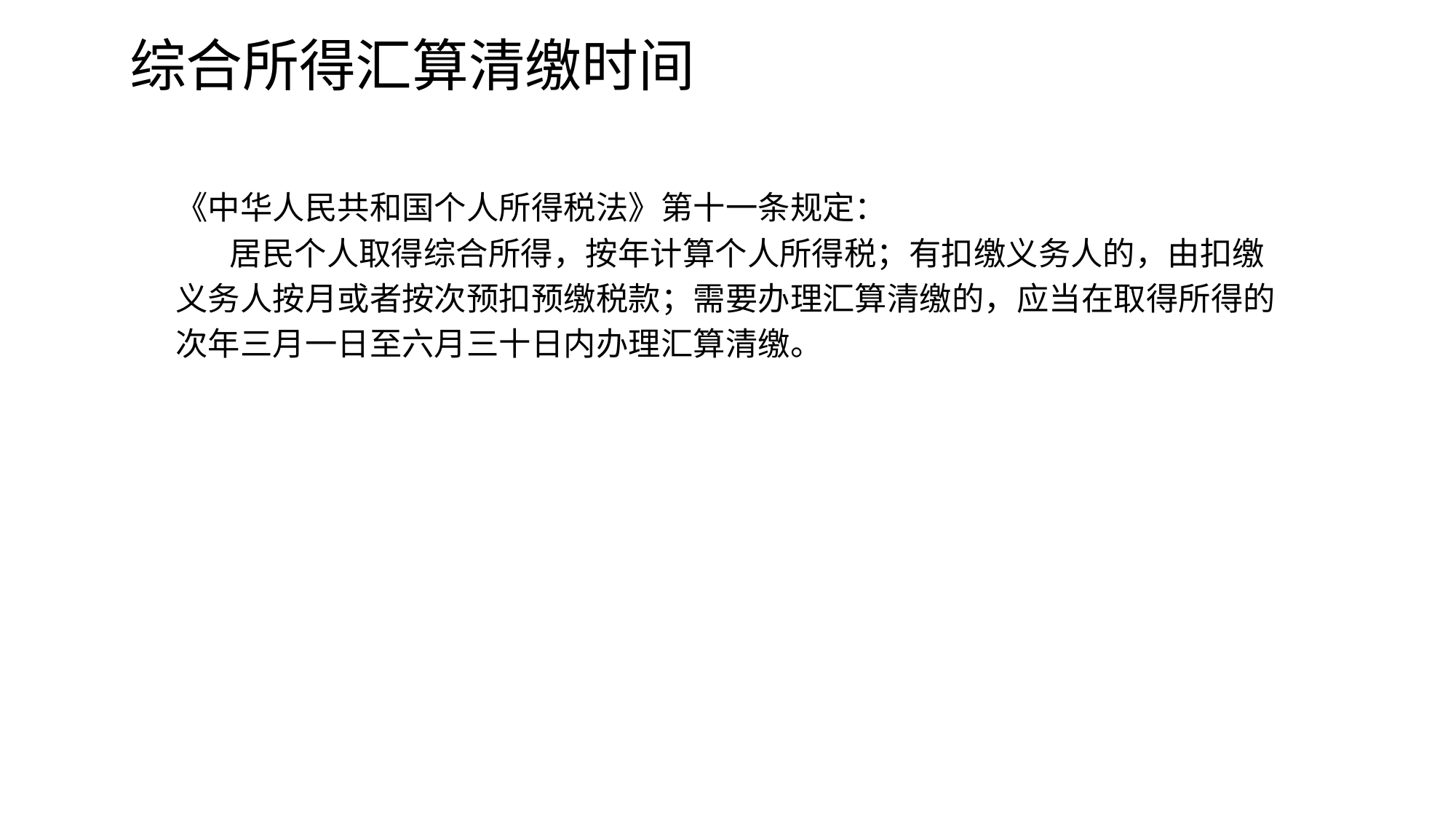

综合所得汇算清缴时间
《中华人民共和国个人所得税法》第十一条规定：
　   居民个人取得综合所得，按年计算个人所得税；有扣缴义务人的，由扣缴义务人按月或者按次预扣预缴税款；需要办理汇算清缴的，应当在取得所得的次年三月一日至六月三十日内办理汇算清缴。